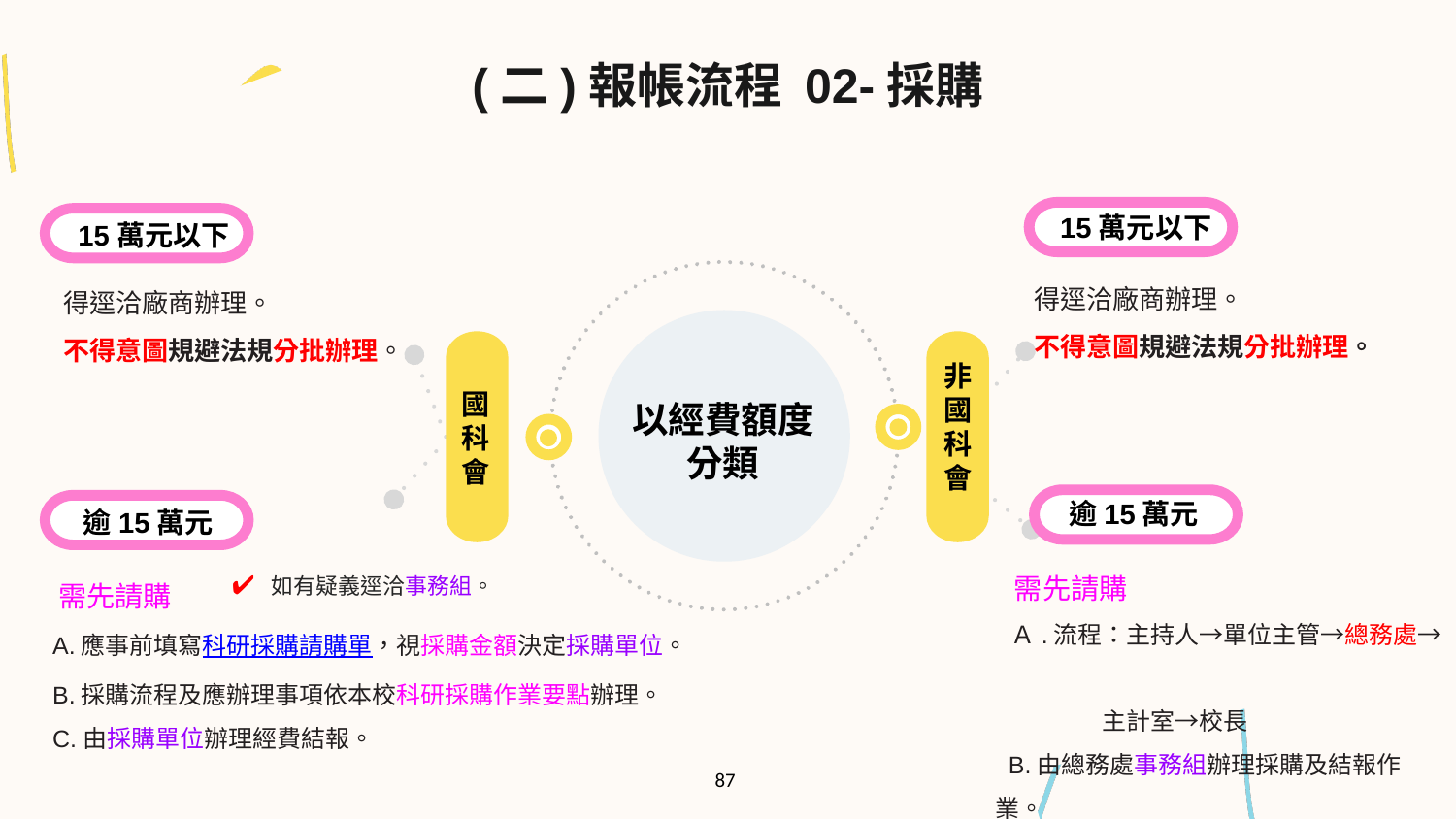

(二)報帳流程 02-採購

15萬元以下
15萬元以下

得逕洽廠商辦理。
不得意圖規避法規分批辦理。
得逕洽廠商辦理。
不得意圖規避法規分批辦理。
非
國科會
國科會
以經費額度分類

逾15萬元
逾15萬元
  需先請購
  Ａ.流程：主持人→單位主管→總務處→
                   主計室→校長
  B.由總務處事務組辦理採購及結報作業。
  需先請購
  A.應事前填寫科研採購請購單，視採購金額決定採購單位。
  B.採購流程及應辦理事項依本校科研採購作業要點辦理。
  C.由採購單位辦理經費結報。
✔  如有疑義逕洽事務組。

87